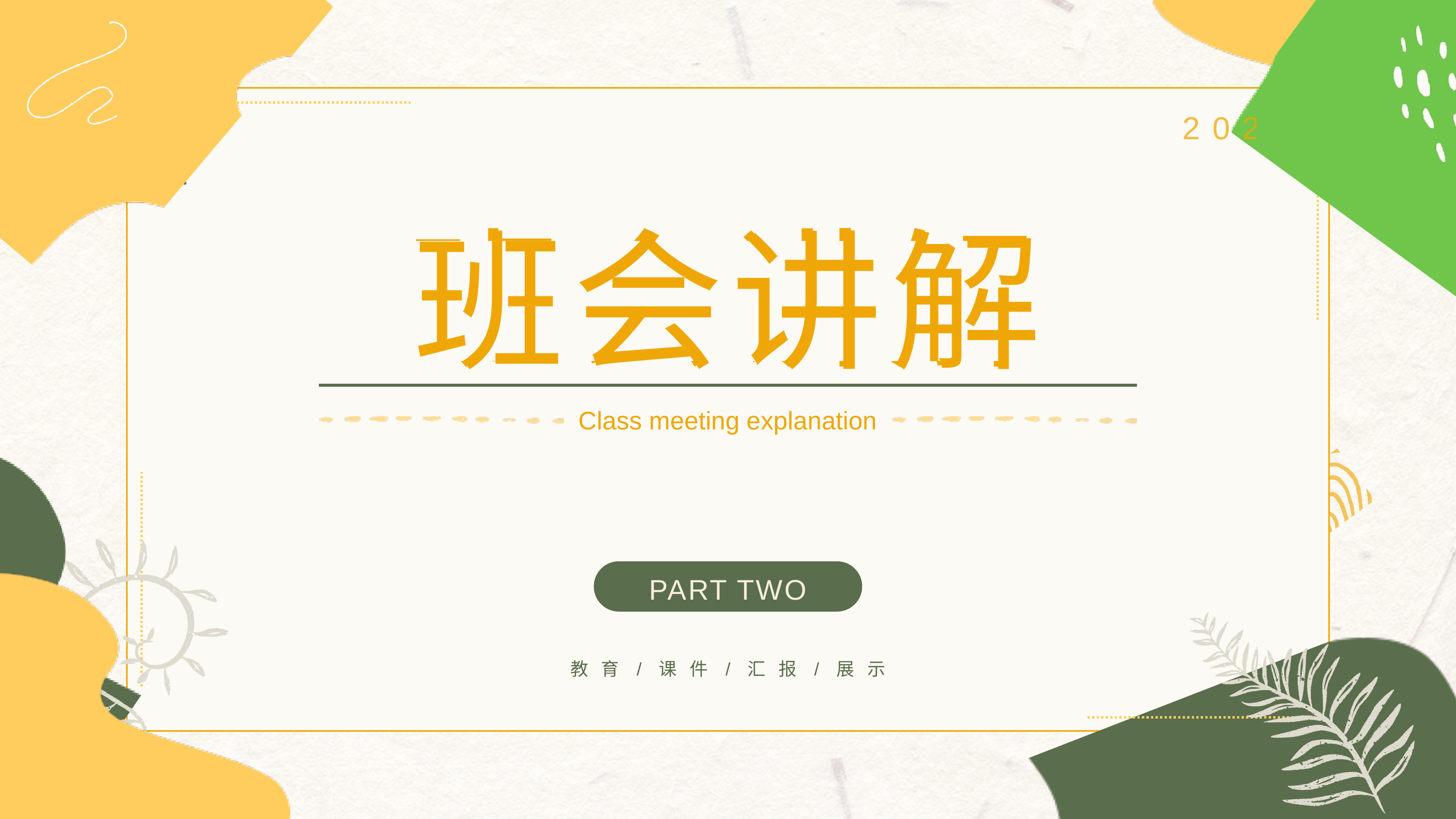

202X

班会讲解
班会讲解

Class meeting explanation

PART TWO

教育/课件/汇报/展示